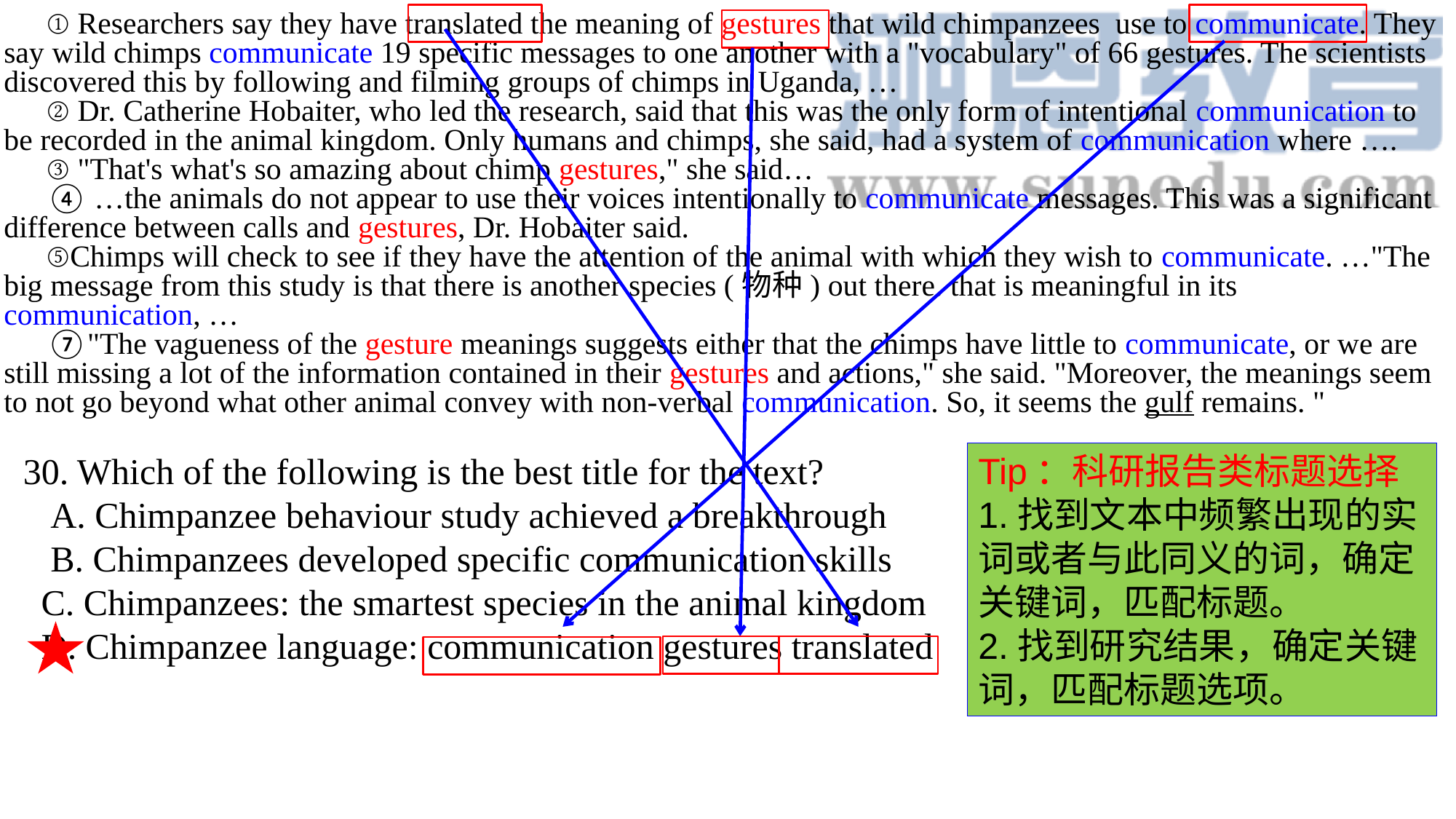

① Researchers say they have translated the meaning of gestures that wild chimpanzees  use to communicate. They say wild chimps communicate 19 specific messages to one another with a "vocabulary" of 66 gestures. The scientists discovered this by following and filming groups of chimps in Uganda, …
② Dr. Catherine Hobaiter, who led the research, said that this was the only form of intentional communication to be recorded in the animal kingdom. Only humans and chimps, she said, had a system of communication where ….
③ "That's what's so amazing about chimp gestures," she said…
④ …the animals do not appear to use their voices intentionally to communicate messages. This was a significant difference between calls and gestures, Dr. Hobaiter said.
⑤Chimps will check to see if they have the attention of the animal with which they wish to communicate. …"The big message from this study is that there is another species (物种) out there. that is meaningful in its communication, …
⑦"The vagueness of the gesture meanings suggests either that the chimps have little to communicate, or we are still missing a lot of the information contained in their gestures and actions," she said. "Moreover, the meanings seem to not go beyond what other animal convey with non-verbal communication. So, it seems the gulf remains. "

30. Which of the following is the best title for the text?
   A. Chimpanzee behaviour study achieved a breakthrough
   B. Chimpanzees developed specific communication skills
  C. Chimpanzees: the smartest species in the animal kingdom
  D. Chimpanzee language: communication gestures translated
Tip：科研报告类标题选择
1.找到文本中频繁出现的实词或者与此同义的词，确定关键词，匹配标题。
2.找到研究结果，确定关键词，匹配标题选项。